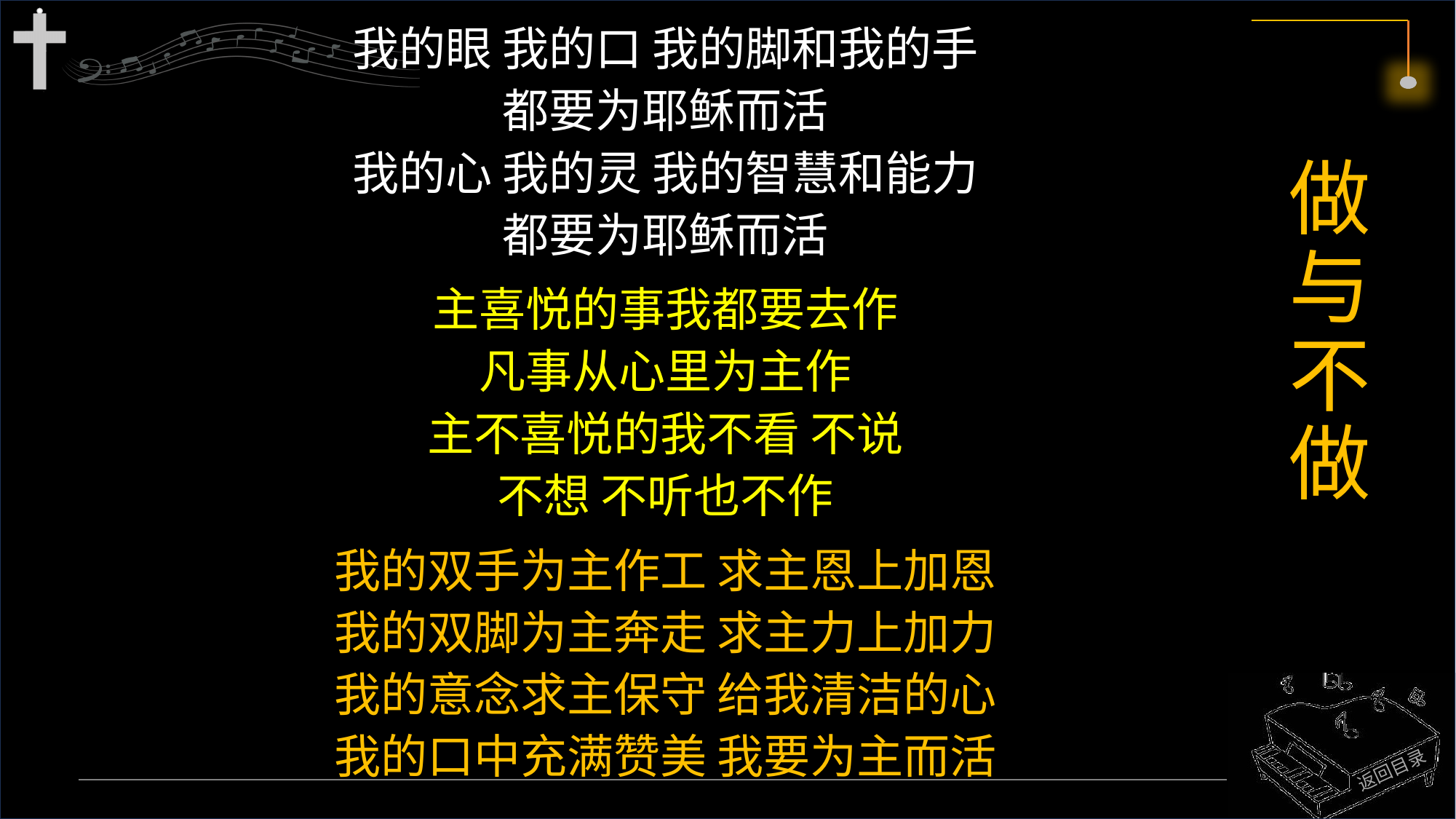

我的眼 我的口 我的脚和我的手
都要为耶稣而活
我的心 我的灵 我的智慧和能力
都要为耶稣而活

主喜悦的事我都要去作
凡事从心里为主作
主不喜悦的我不看 不说
不想 不听也不作

我的双手为主作工 求主恩上加恩
我的双脚为主奔走 求主力上加力
我的意念求主保守 给我清洁的心
我的口中充满赞美 我要为主而活
# 做与不做